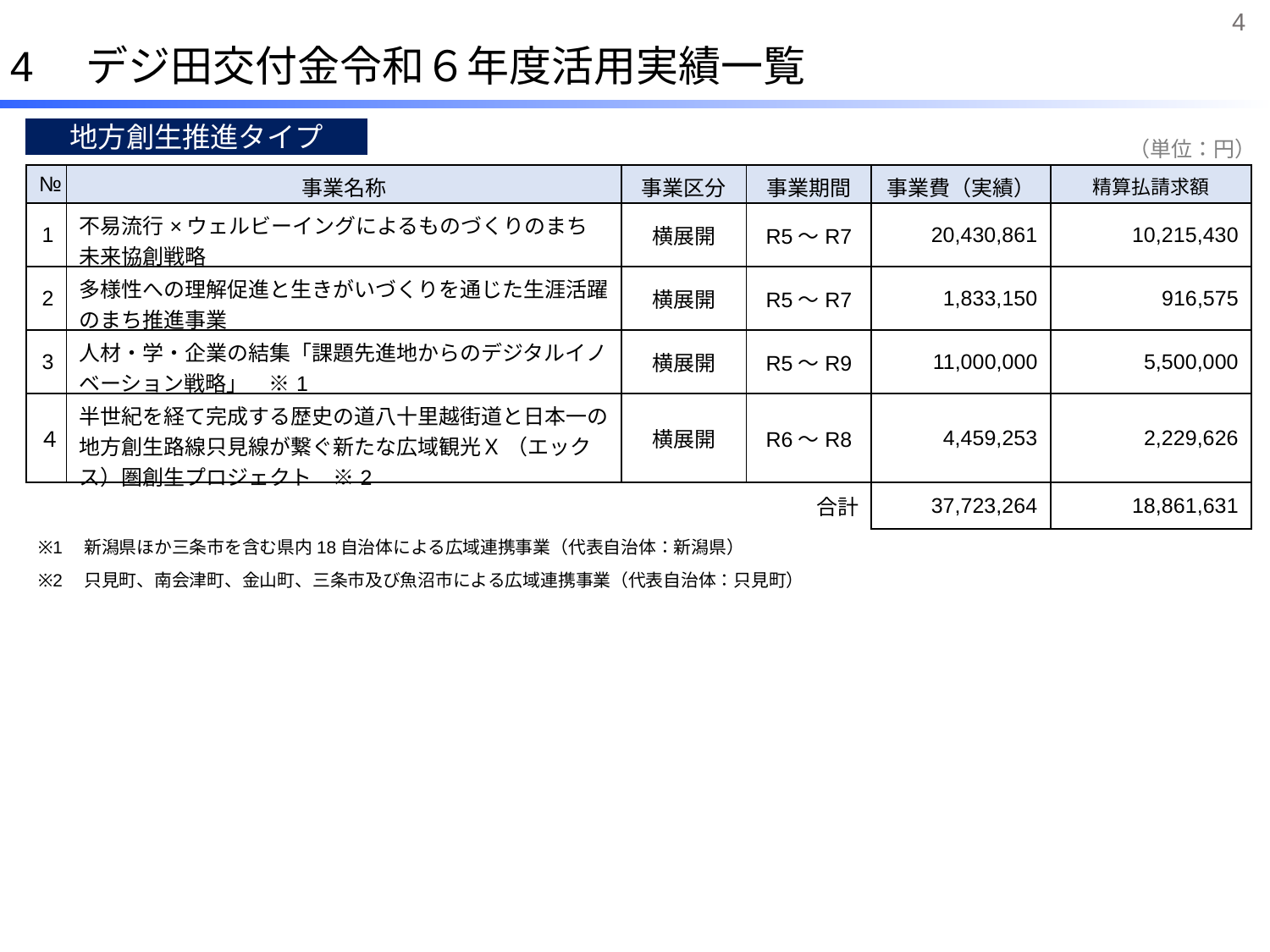

4
4　デジ田交付金令和６年度活用実績一覧

地方創生推進タイプ
（単位：円）
| № | 事業名称 | 事業区分 | 事業期間 | 事業費（実績） | 精算払請求額 |
| --- | --- | --- | --- | --- | --- |
| 1 | 不易流行×ウェルビーイングによるものづくりのまち未来協創戦略 | 横展開 | R5～R7 | 20,430,861 | 10,215,430 |
| 2 | 多様性への理解促進と生きがいづくりを通じた生涯活躍のまち推進事業 | 横展開 | R5～R7 | 1,833,150 | 916,575 |
| 3 | 人材・学・企業の結集「課題先進地からのデジタルイノベーション戦略」　※1 | 横展開 | R5～R9 | 11,000,000 | 5,500,000 |
| ４ | 半世紀を経て完成する歴史の道八十里越街道と日本一の地方創生路線只見線が繋ぐ新たな広域観光Ｘ （エックス）圏創生プロジェクト　※2 | 横展開 | R6～R8 | 4,459,253 | 2,229,626 |
| 合計 |  |  |  | 37,723,264 | 18,861,631 |
※1　新潟県ほか三条市を含む県内18自治体による広域連携事業（代表自治体：新潟県）
※2　只見町、南会津町、金山町、三条市及び魚沼市による広域連携事業（代表自治体：只見町）